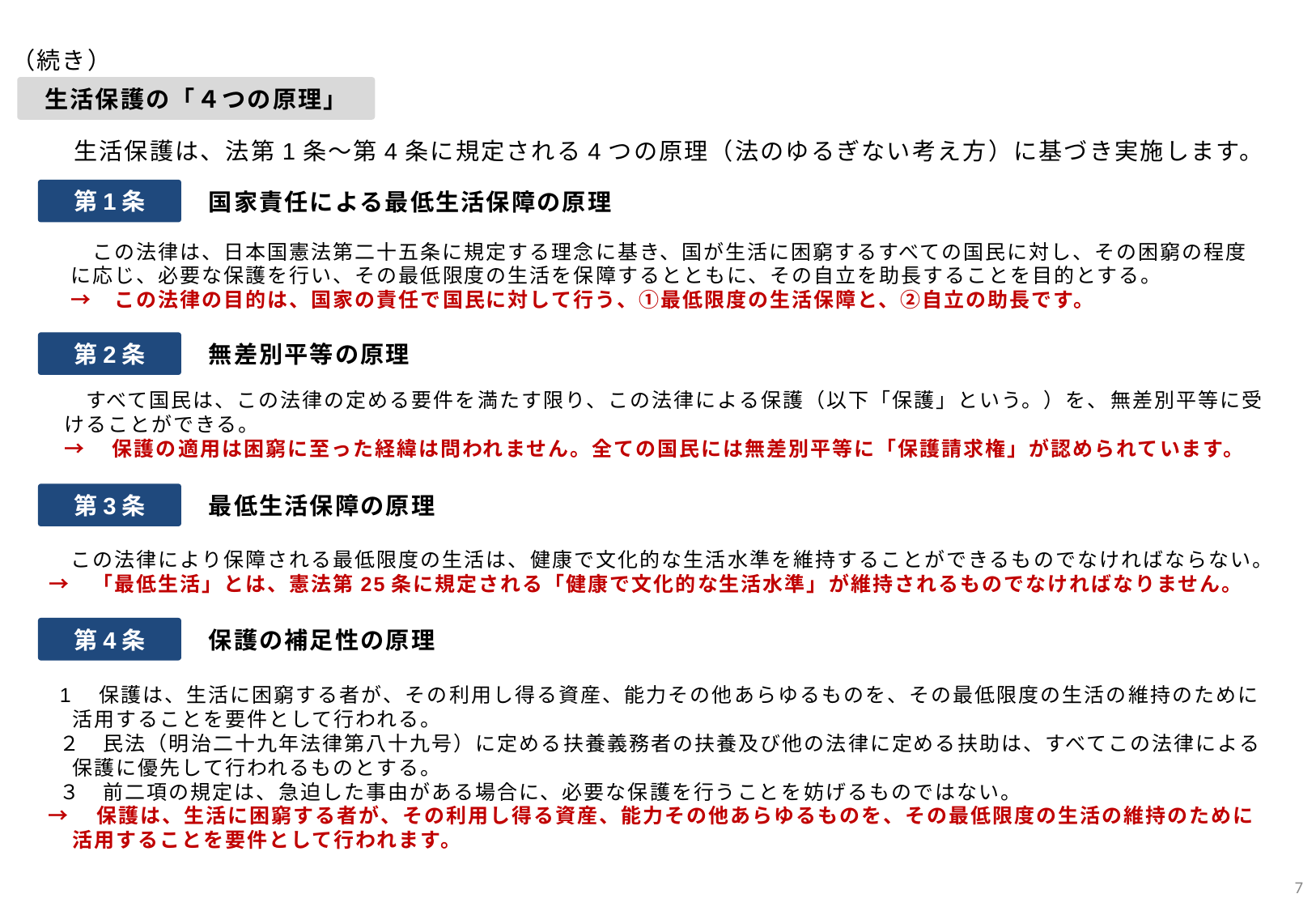

（続き）
生活保護の「４つの原理」
　生活保護は、法第1条～第4条に規定される4つの原理（法のゆるぎない考え方）に基づき実施します。
第1条
国家責任による最低生活保障の原理
　　この法律は、日本国憲法第二十五条に規定する理念に基き、国が生活に困窮するすべての国民に対し、その困窮の程度に応じ、必要な保護を行い、その最低限度の生活を保障するとともに、その自立を助長することを目的とする。
　→　この法律の目的は、国家の責任で国民に対して行う、①最低限度の生活保障と、②自立の助長です。
第2条
無差別平等の原理
　すべて国民は、この法律の定める要件を満たす限り、この法律による保護（以下「保護」という。）を、無差別平等に受けることができる。
→　保護の適用は困窮に至った経緯は問われません。全ての国民には無差別平等に「保護請求権」が認められています。
第3条
最低生活保障の原理
　この法律により保障される最低限度の生活は、健康で文化的な生活水準を維持することができるものでなければならない。→　「最低生活」とは、憲法第25条に規定される「健康で文化的な生活水準」が維持されるものでなければなりません。
第4条
保護の補足性の原理
1　保護は、生活に困窮する者が、その利用し得る資産、能力その他あらゆるものを、その最低限度の生活の維持のために活用することを要件として行われる。
２　民法（明治二十九年法律第八十九号）に定める扶養義務者の扶養及び他の法律に定める扶助は、すべてこの法律による保護に優先して行われるものとする。
３　前二項の規定は、急迫した事由がある場合に、必要な保護を行うことを妨げるものではない。
→　保護は、生活に困窮する者が、その利用し得る資産、能力その他あらゆるものを、その最低限度の生活の維持のために活用することを要件として行われます。
7